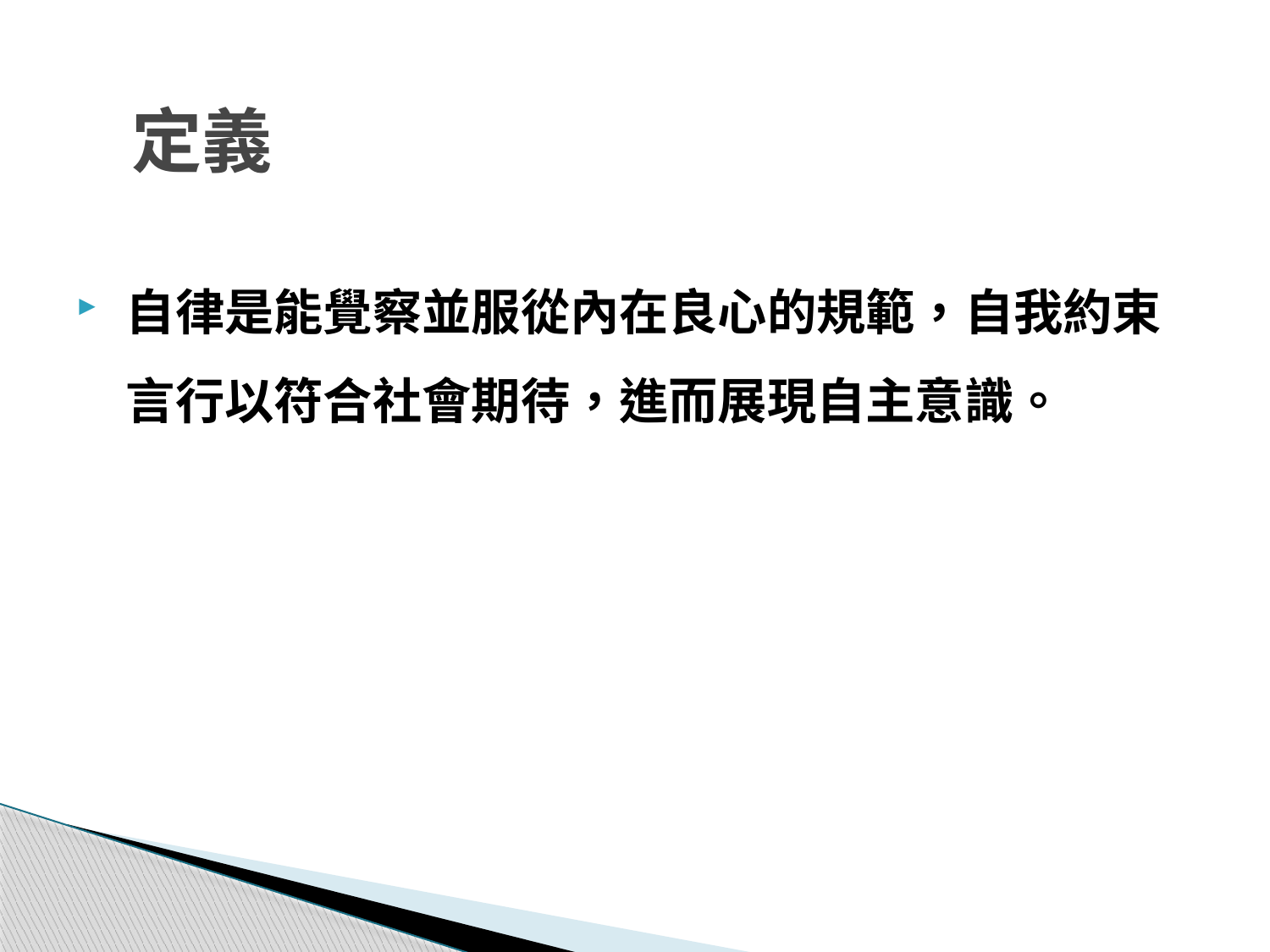

# 定義
自律是能覺察並服從內在良心的規範，自我約束言行以符合社會期待，進而展現自主意識。